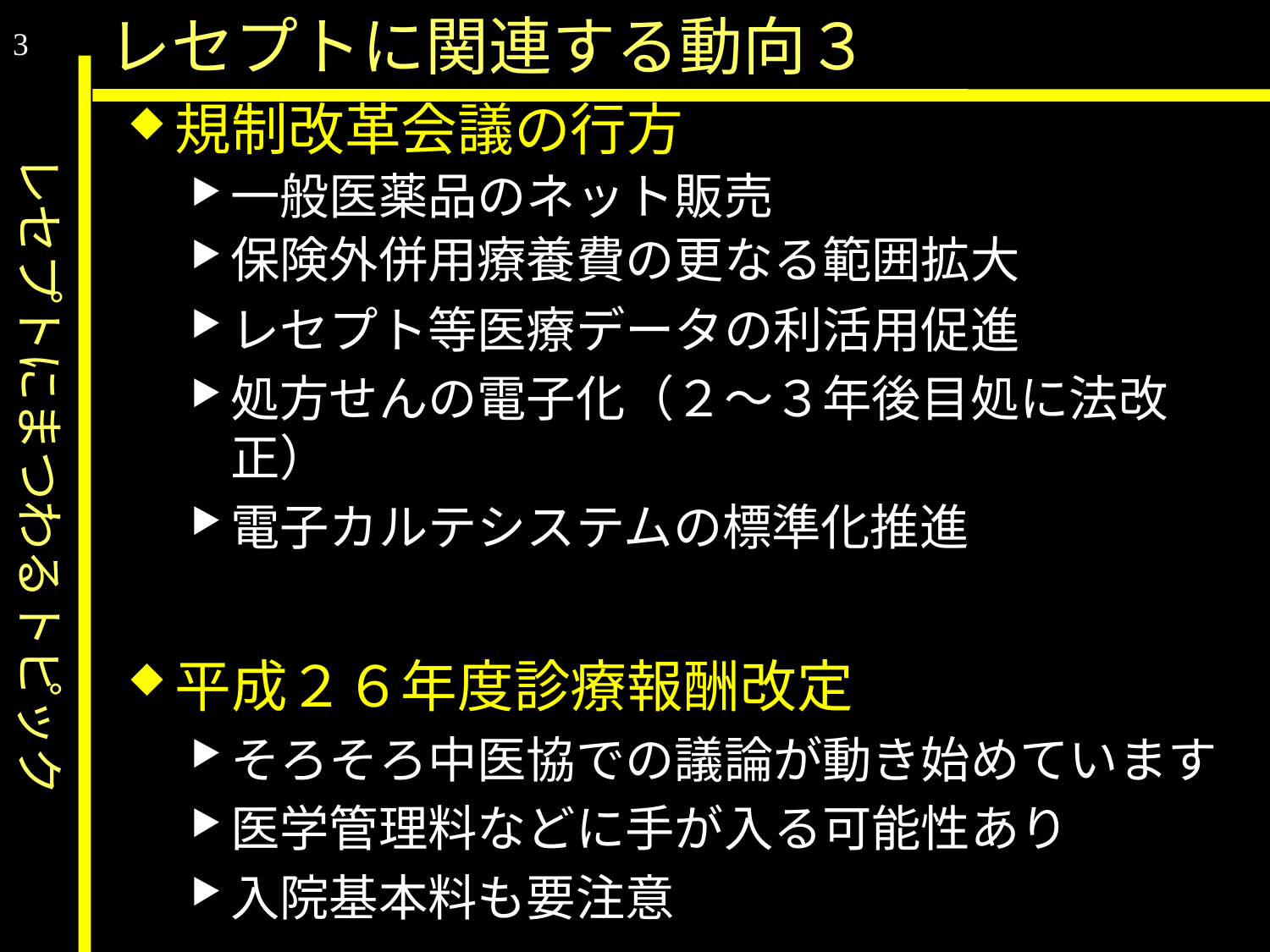

レセプトにまつわるトピック
レセプトに関連する動向３
3

規制改革会議の行方
一般医薬品のネット販売
保険外併用療養費の更なる範囲拡大
レセプト等医療データの利活用促進
処方せんの電子化（２～３年後目処に法改正）
電子カルテシステムの標準化推進

平成２６年度診療報酬改定
そろそろ中医協での議論が動き始めています
医学管理料などに手が入る可能性あり
入院基本料も要注意